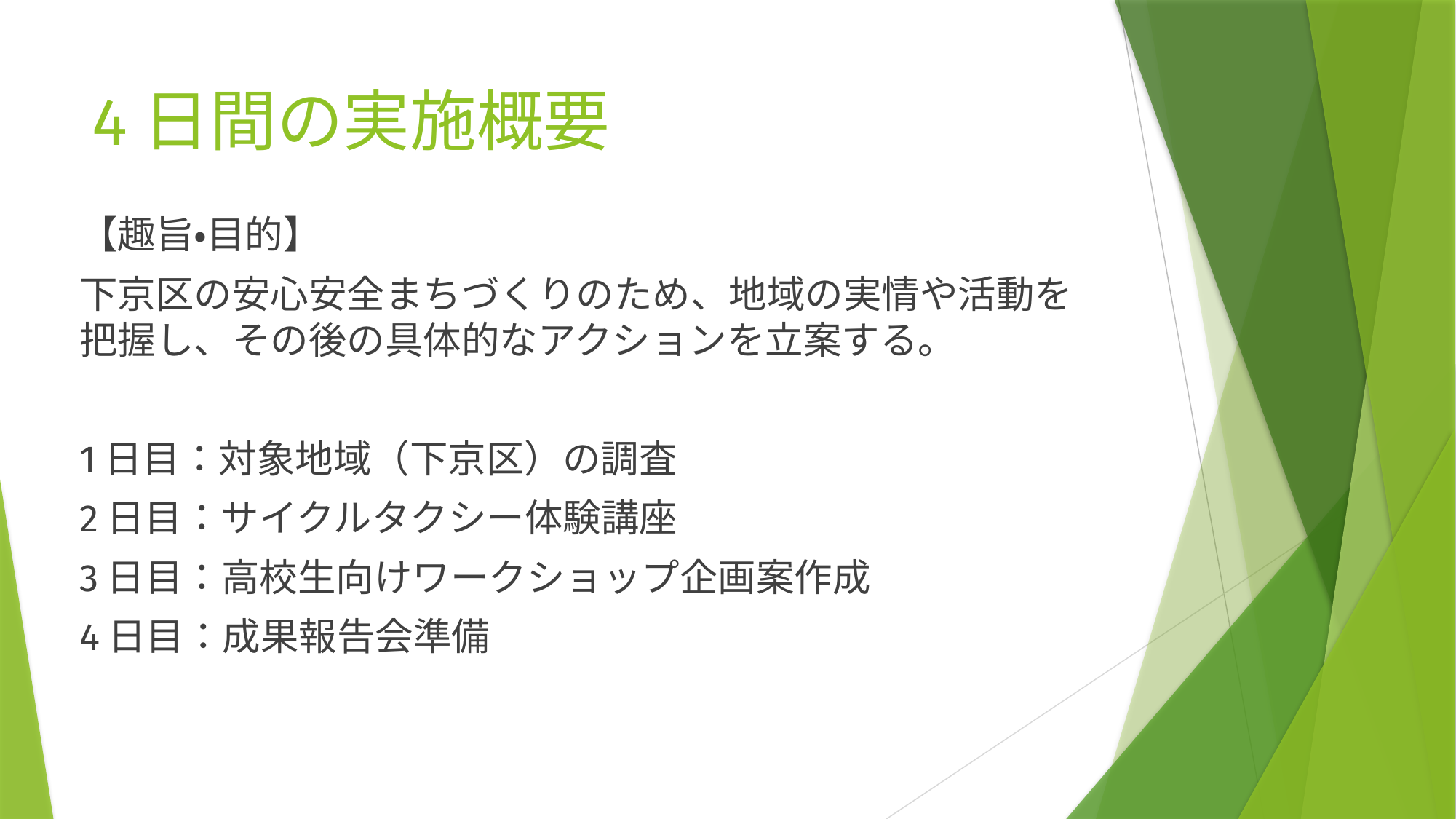

# 4日間の実施概要
【趣旨・目的】
下京区の安心安全まちづくりのため、地域の実情や活動を把握し、その後の具体的なアクションを立案する。

1日目：対象地域（下京区）の調査
2日目：サイクルタクシー体験講座
3日目：高校生向けワークショップ企画案作成
4日目：成果報告会準備